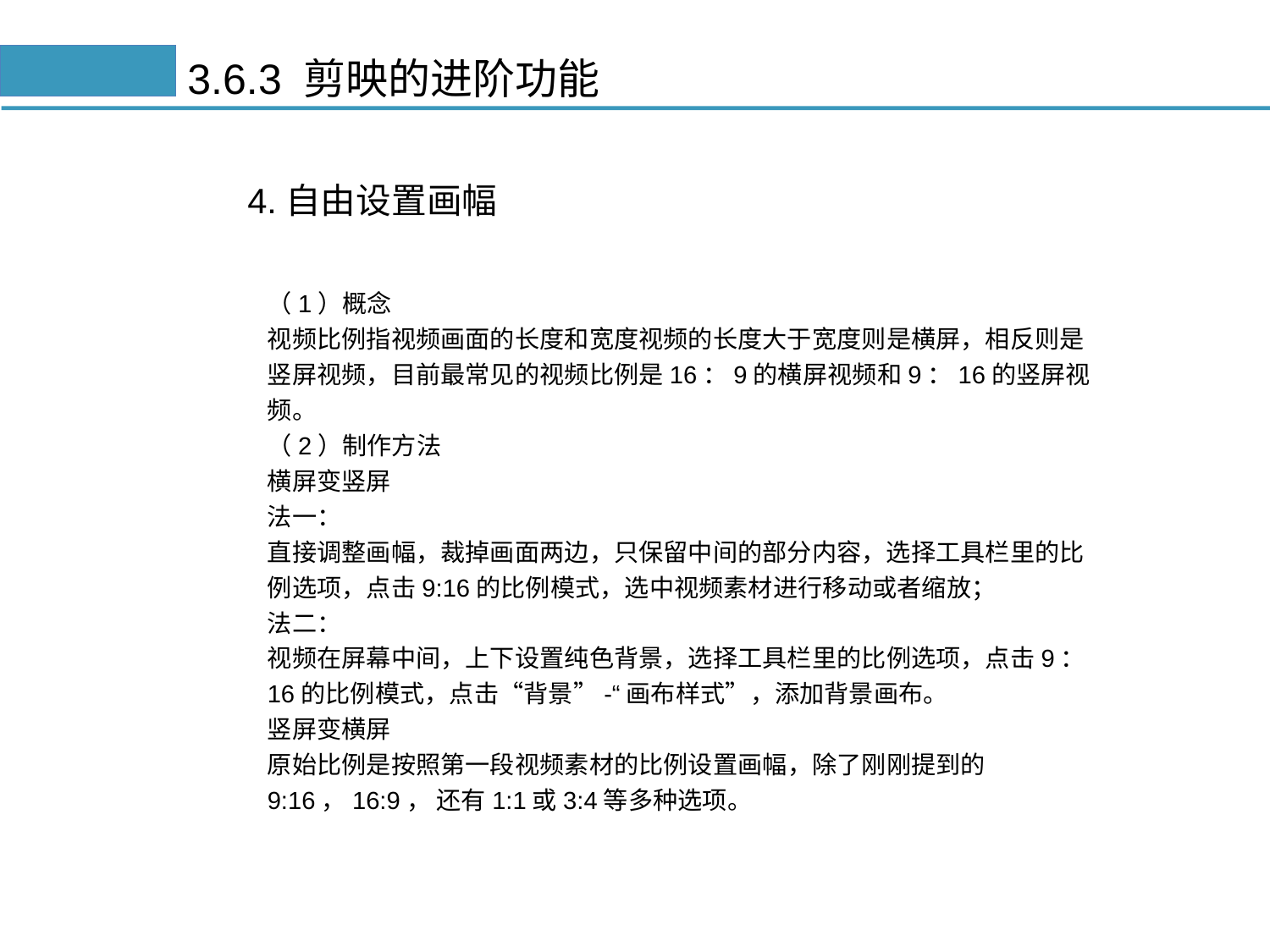

# 3.6.3 剪映的进阶功能
4.自由设置画幅
（1）概念
视频比例指视频画面的长度和宽度视频的长度大于宽度则是横屏，相反则是竖屏视频，目前最常见的视频比例是16：9的横屏视频和9：16的竖屏视频。
（2）制作方法
横屏变竖屏
法一：
直接调整画幅，裁掉画面两边，只保留中间的部分内容，选择工具栏里的比例选项，点击9:16的比例模式，选中视频素材进行移动或者缩放；
法二：
视频在屏幕中间，上下设置纯色背景，选择工具栏里的比例选项，点击9：16的比例模式，点击“背景”-“画布样式”，添加背景画布。
竖屏变横屏
原始比例是按照第一段视频素材的比例设置画幅，除了刚刚提到的9:16，16:9， 还有1:1或3:4等多种选项。